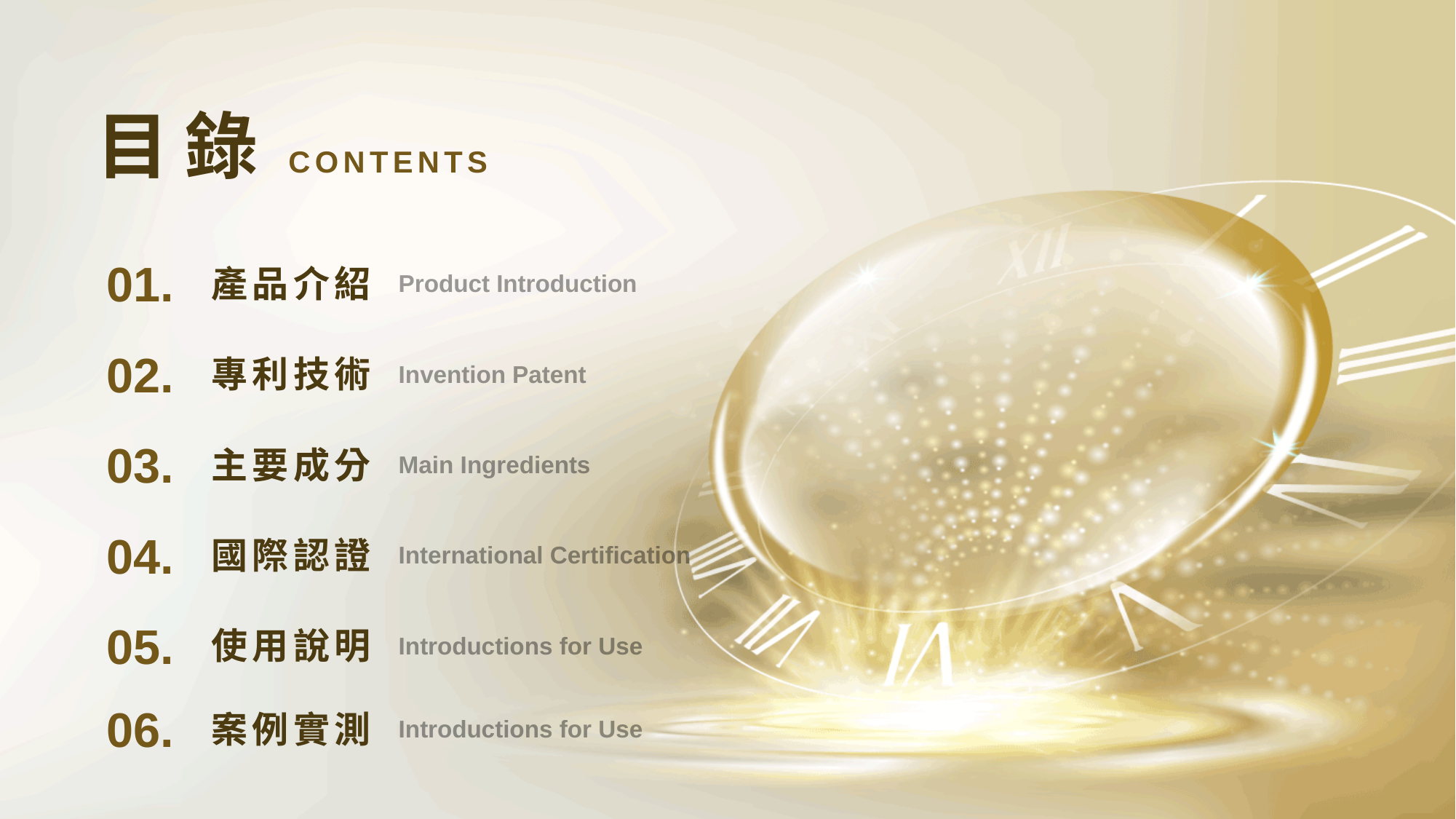

目 錄
CONTENTS
01.
產品介紹
Product Introduction
02.
專利技術
Invention Patent
03.
主要成分
Main Ingredients
04.
國際認證
International Certification
05.
使用說明
Introductions for Use
06.
案例實測
Introductions for Use